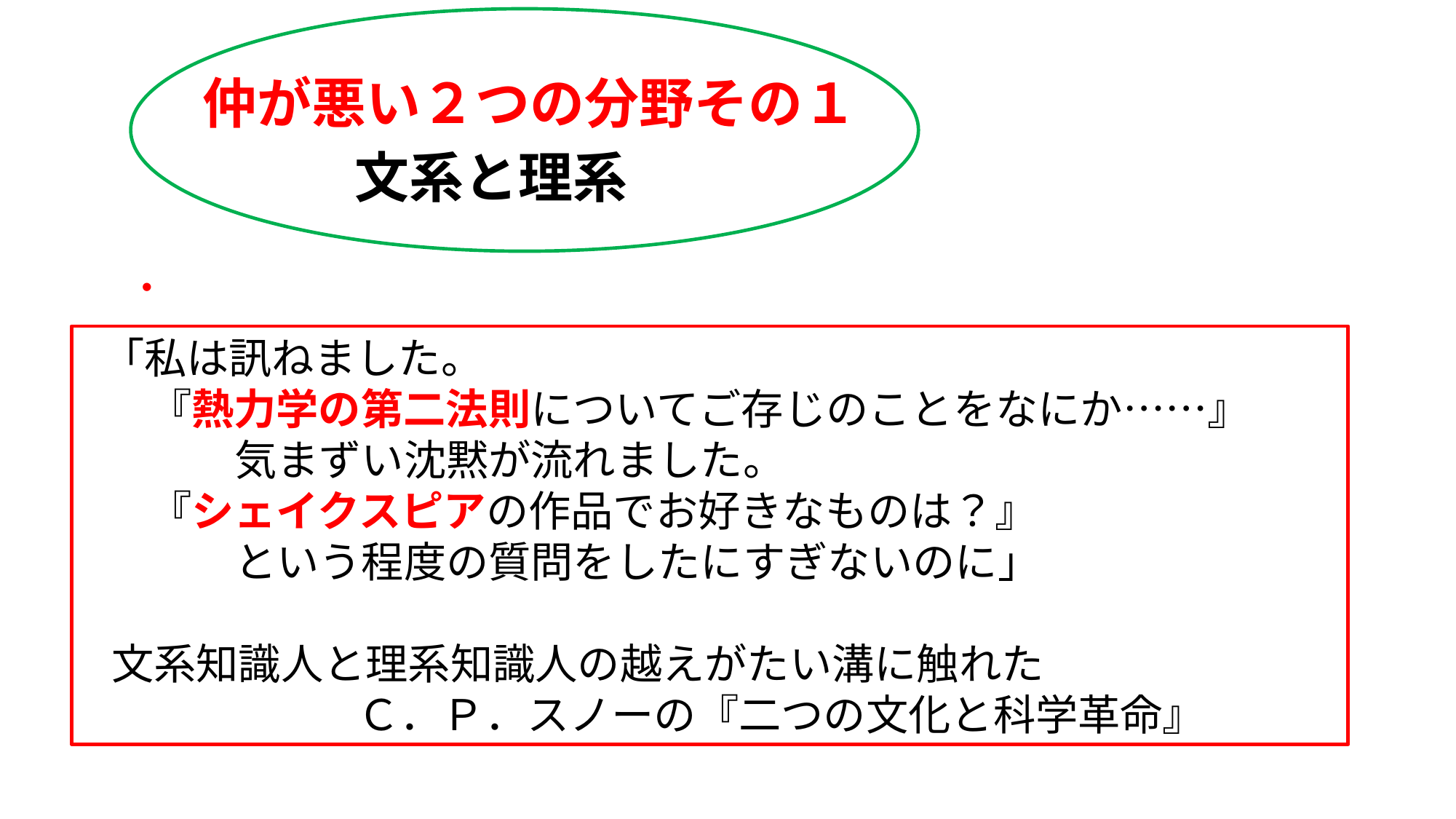

仲が悪い２つの分野その１
　　　    文系と理系

 「私は訊ねました。
      『熱力学の第二法則についてご存じのことをなにか……』
               気まずい沈黙が流れました。
      『シェイクスピアの作品でお好きなものは？』
               という程度の質問をしたにすぎないのに」

  文系知識人と理系知識人の越えがたい溝に触れた
                            Ｃ．Ｐ．スノーの『二つの文化と科学革命』